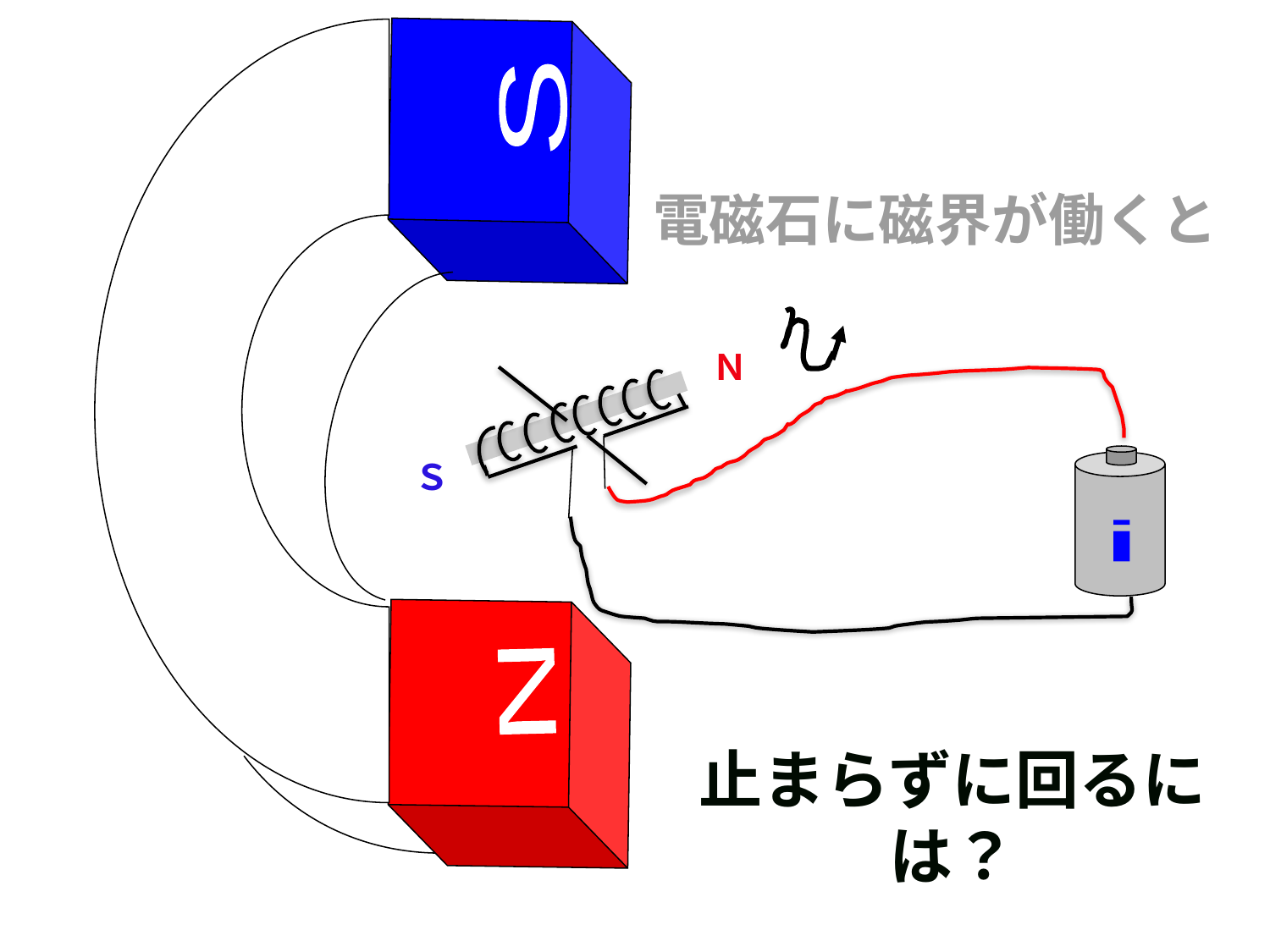

N

S
電磁石に磁界が働くと

Ｎ

Ｓ

i
止まらずに回るには？